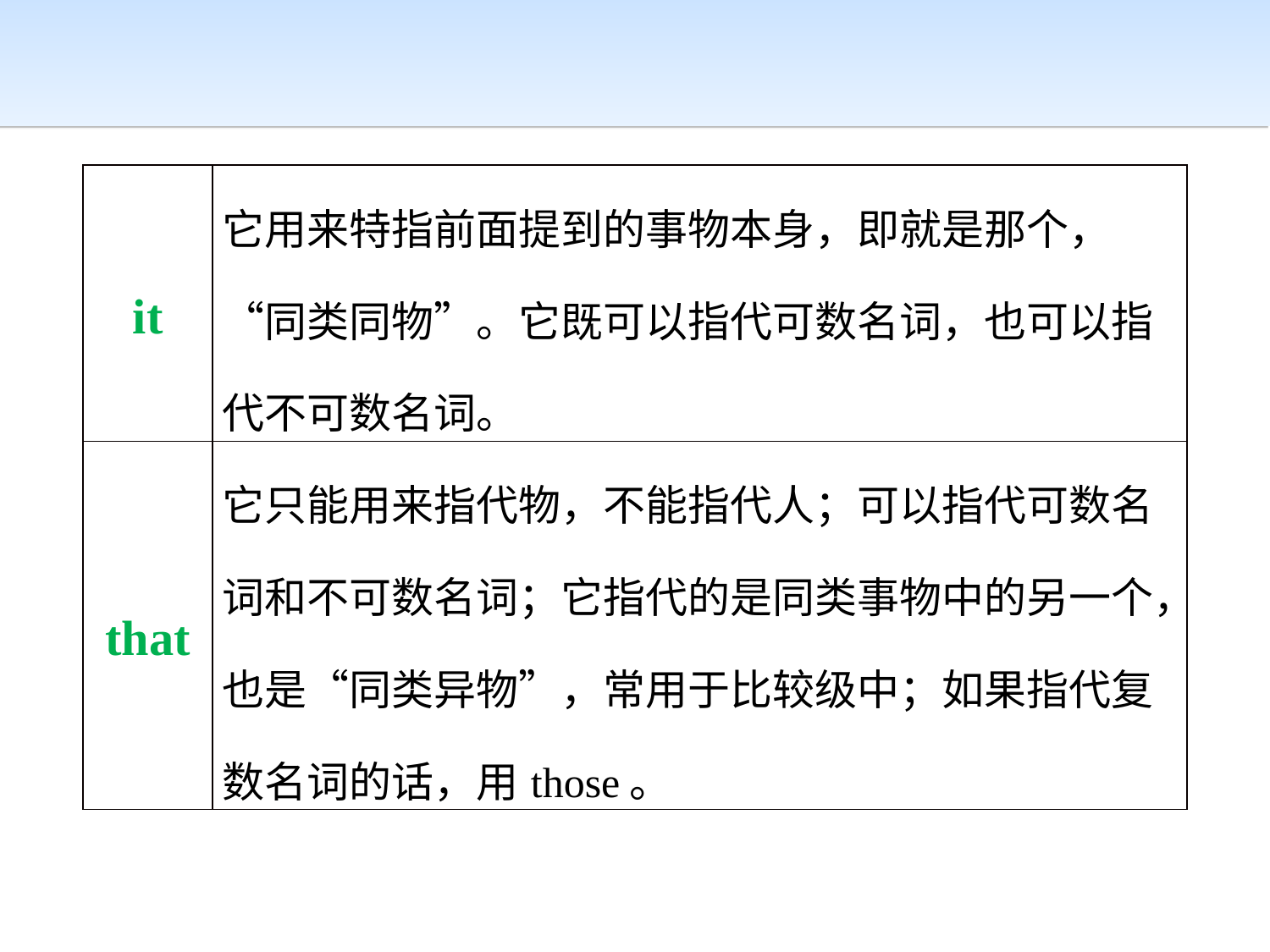

| it | 它用来特指前面提到的事物本身，即就是那个，“同类同物”。它既可以指代可数名词，也可以指代不可数名词。 |
| --- | --- |
| that | 它只能用来指代物，不能指代人；可以指代可数名词和不可数名词；它指代的是同类事物中的另一个，也是“同类异物”，常用于比较级中；如果指代复数名词的话，用those。 |